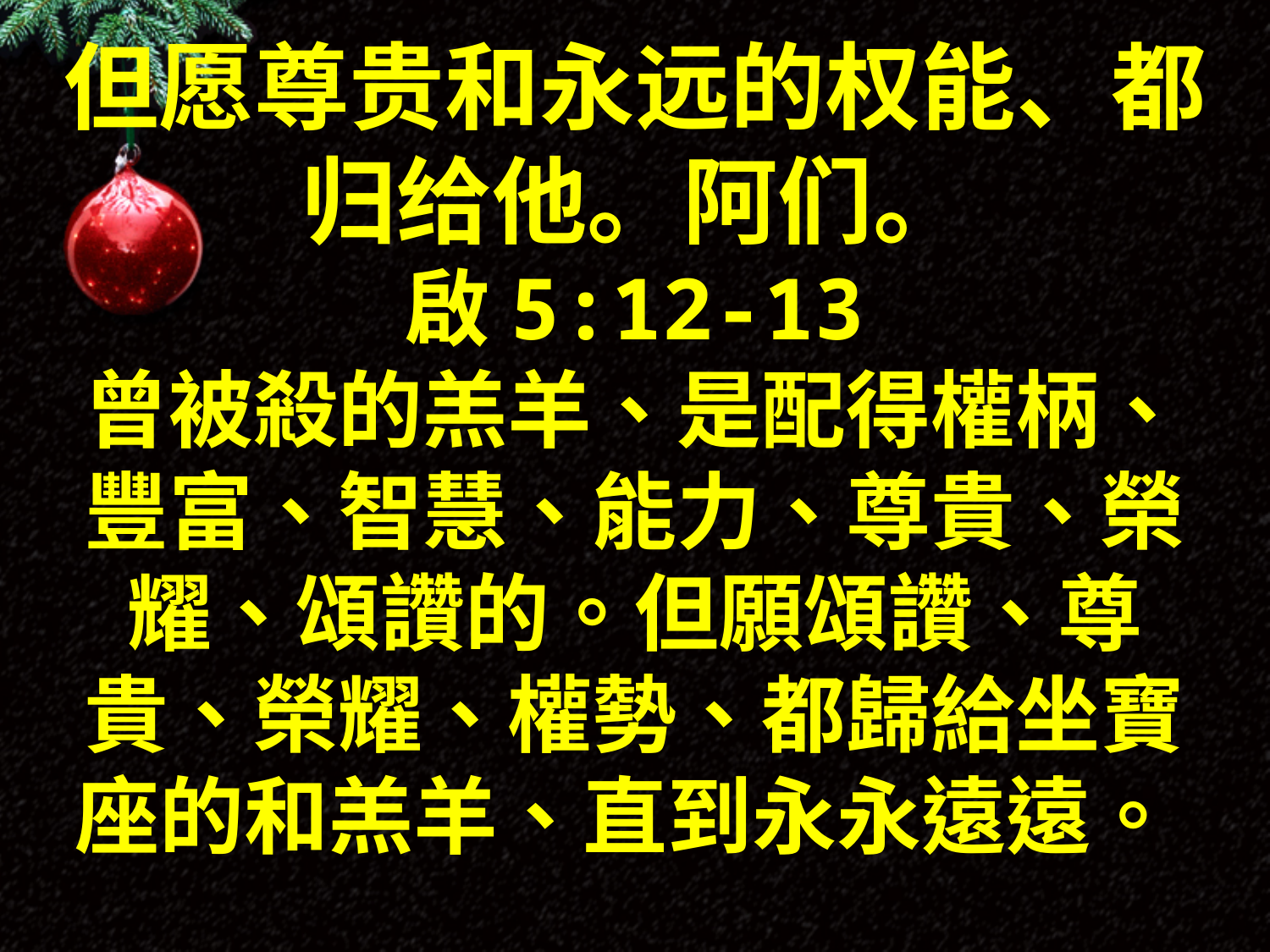

但愿尊贵和永远的权能、都归给他。阿们。
啟5:12-13
曾被殺的羔羊、是配得權柄、豐富、智慧、能力、尊貴、榮耀、頌讚的。但願頌讚、尊貴、榮耀、權勢、都歸給坐寶座的和羔羊、直到永永遠遠。